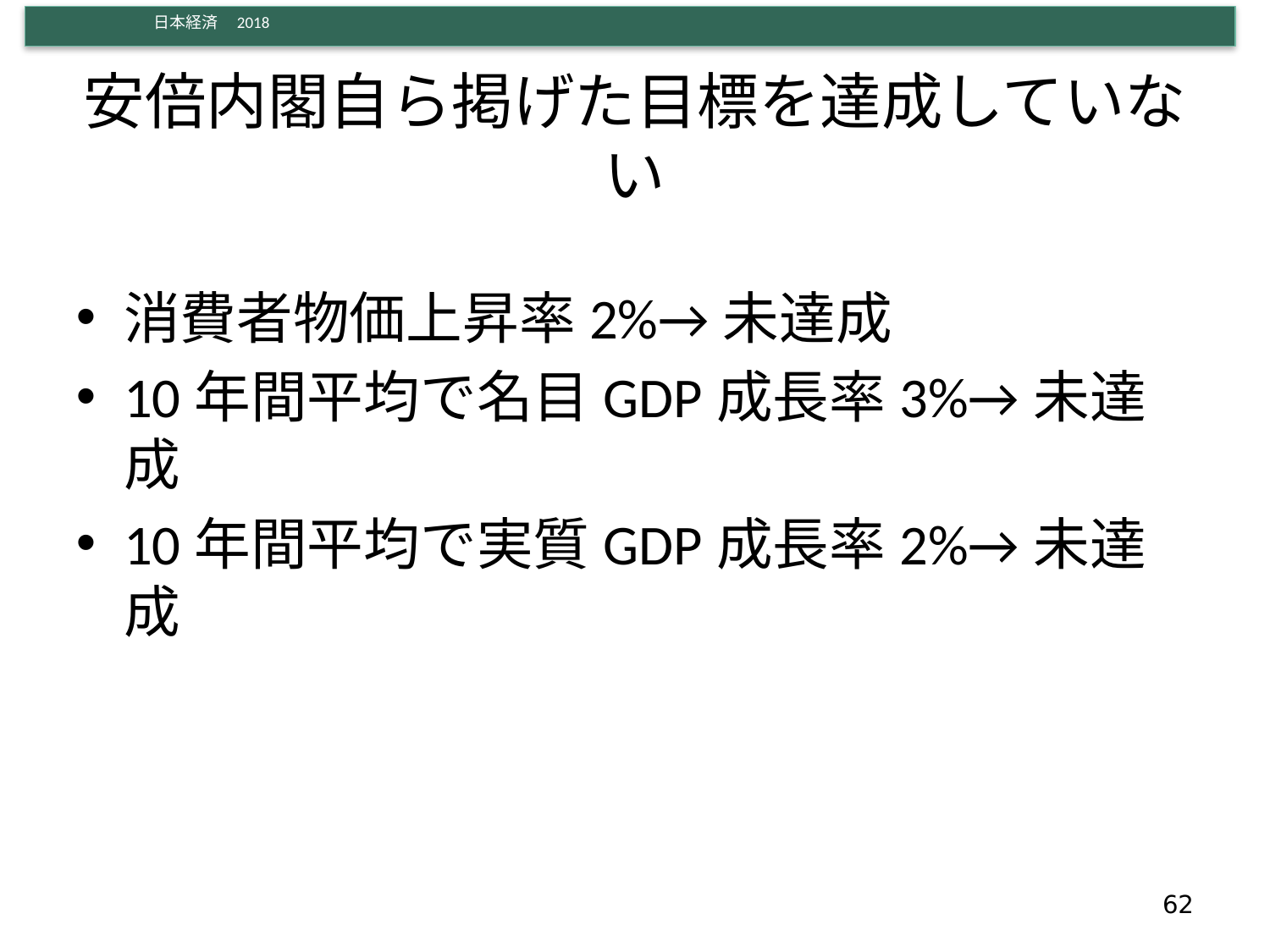

# 安倍内閣自ら掲げた目標を達成していない
消費者物価上昇率2%→未達成
10年間平均で名目GDP成長率3%→未達成
10年間平均で実質GDP成長率2%→未達成

62